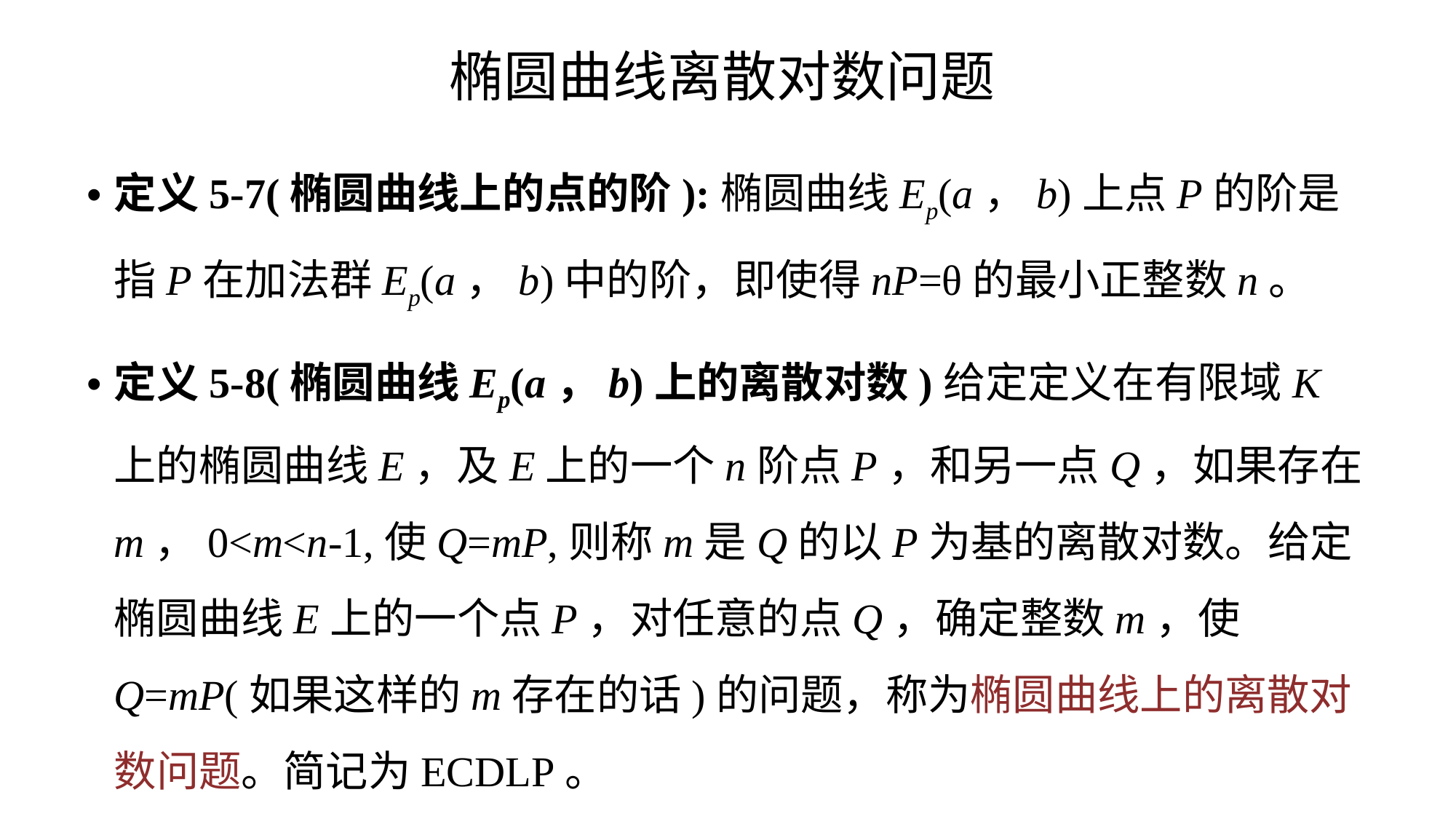

# 椭圆曲线离散对数问题
定义5-7(椭圆曲线上的点的阶):椭圆曲线Ep(a，b)上点P的阶是指P在加法群Ep(a，b)中的阶，即使得nP=θ的最小正整数n。
定义5-8(椭圆曲线Ep(a，b)上的离散对数)给定定义在有限域K上的椭圆曲线E，及E上的一个n阶点P，和另一点Q，如果存在m，0<m<n-1,使Q=mP,则称m是Q的以P为基的离散对数。给定椭圆曲线E上的一个点P，对任意的点Q，确定整数m，使Q=mP(如果这样的m存在的话)的问题，称为椭圆曲线上的离散对数问题。简记为ECDLP。